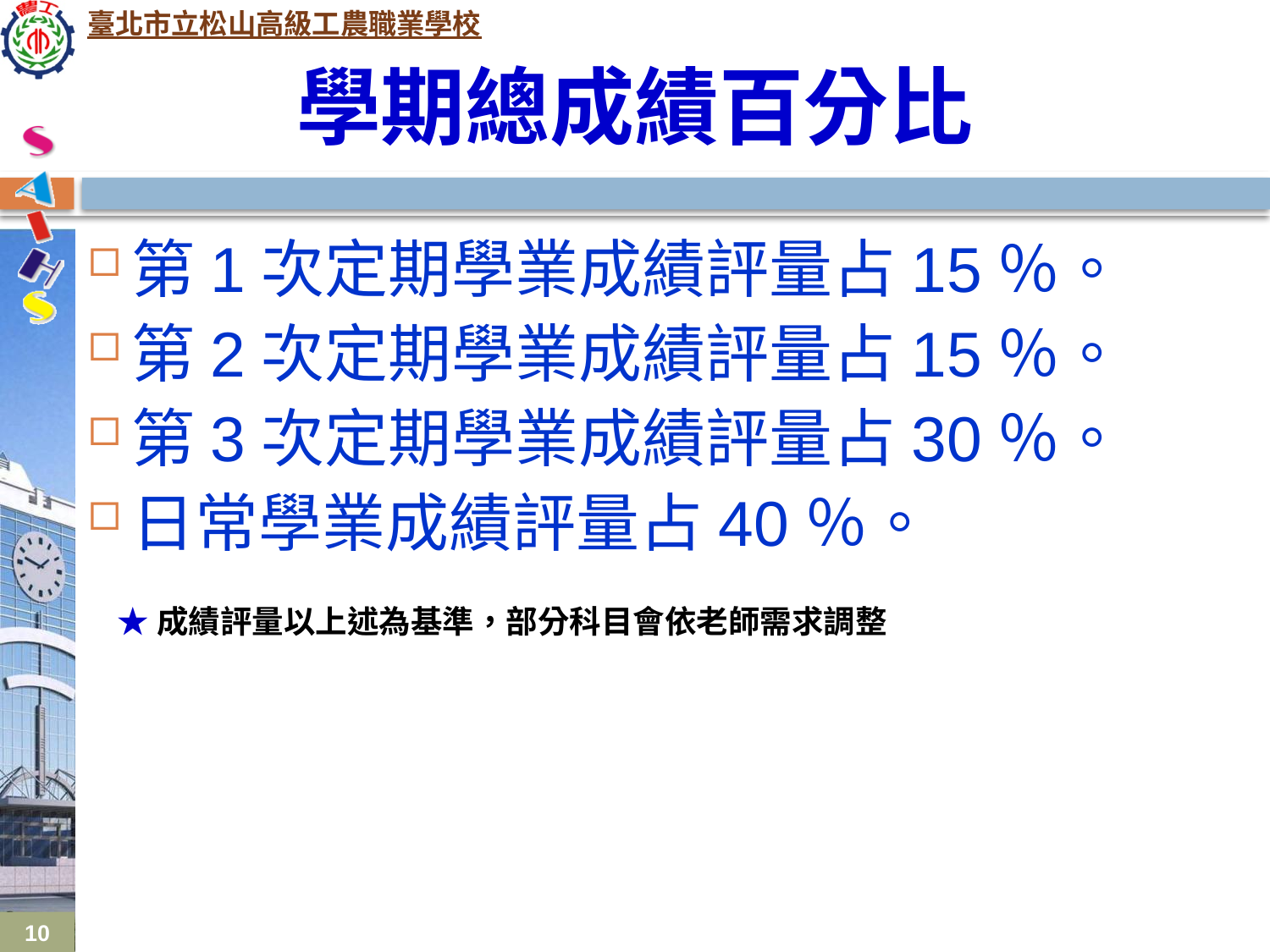

# 學期總成績百分比
第1次定期學業成績評量占15％。
第2次定期學業成績評量占15％。
第3次定期學業成績評量占30％。
日常學業成績評量占40％。

★成績評量以上述為基準，部分科目會依老師需求調整